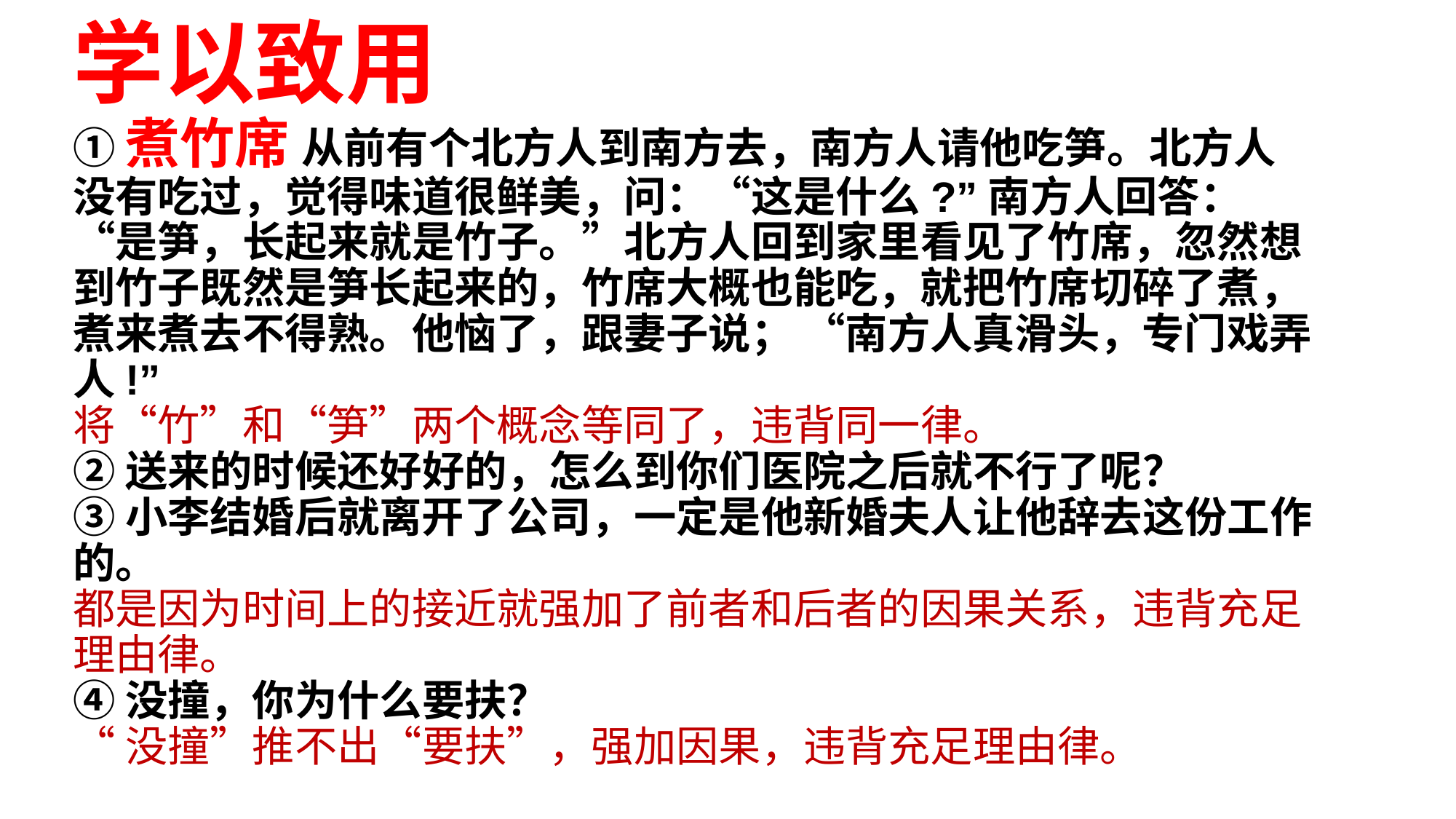

学以致用
①煮竹席 从前有个北方人到南方去，南方人请他吃笋。北方人没有吃过，觉得味道很鲜美，问：“这是什么?”南方人回答：“是笋，长起来就是竹子。”北方人回到家里看见了竹席，忽然想到竹子既然是笋长起来的，竹席大概也能吃，就把竹席切碎了煮，煮来煮去不得熟。他恼了，跟妻子说； “南方人真滑头，专门戏弄人!”
将“竹”和“笋”两个概念等同了，违背同一律。
②送来的时候还好好的，怎么到你们医院之后就不行了呢？
③小李结婚后就离开了公司，一定是他新婚夫人让他辞去这份工作的。
都是因为时间上的接近就强加了前者和后者的因果关系，违背充足理由律。
④没撞，你为什么要扶？
“没撞”推不出“要扶”，强加因果，违背充足理由律。